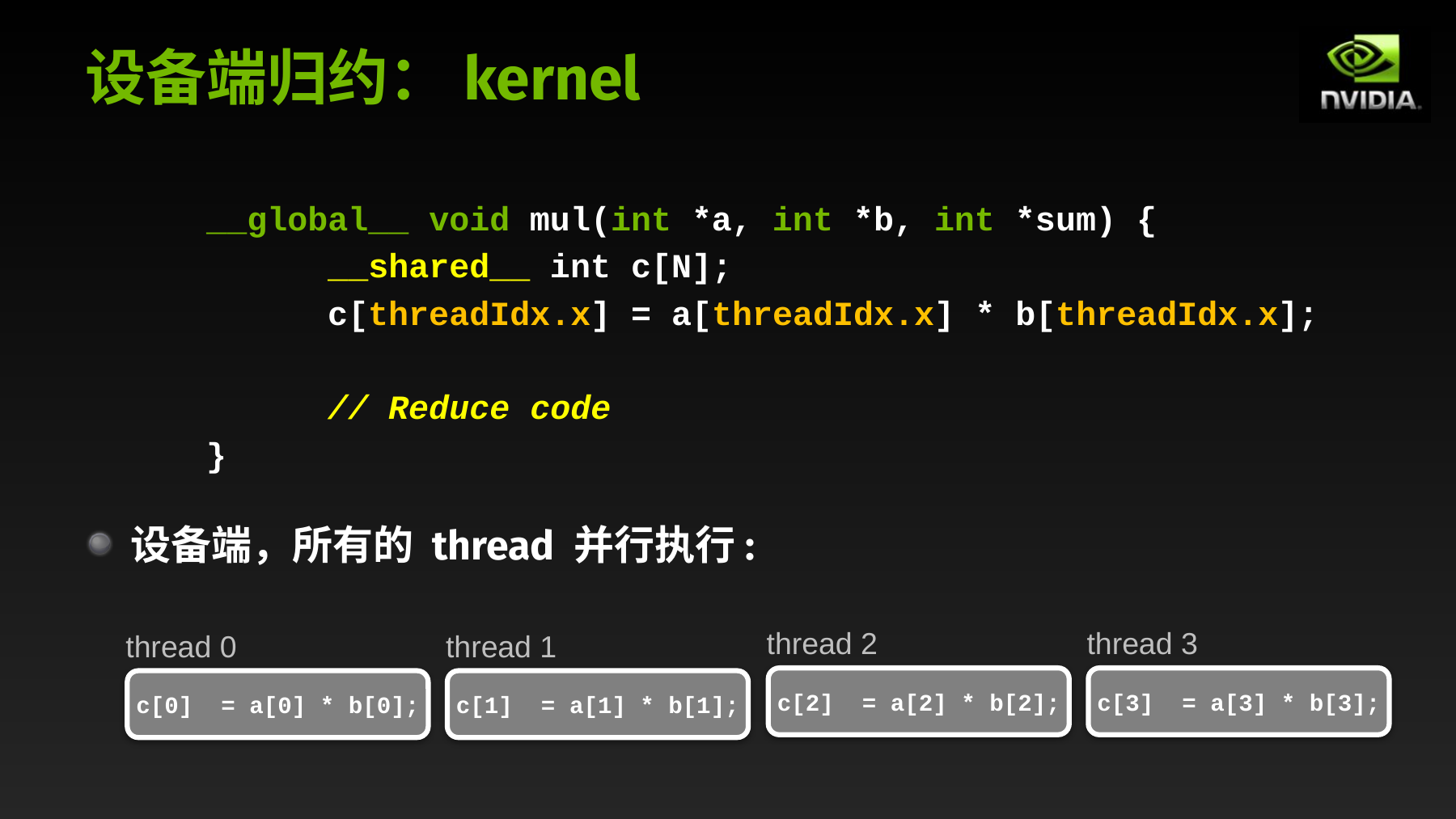

# 设备端归约：kernel
	__global__ void mul(int *a, int *b, int *sum) {
		__shared__ int c[N];
		c[threadIdx.x] = a[threadIdx.x] * b[threadIdx.x];

		// Reduce code
	}

设备端，所有的 thread 并行执行:

thread 2
thread 3
thread 0
thread 1
c[2]  = a[2] * b[2];
c[3]  = a[3] * b[3];
c[0]  = a[0] * b[0];
c[1]  = a[1] * b[1];